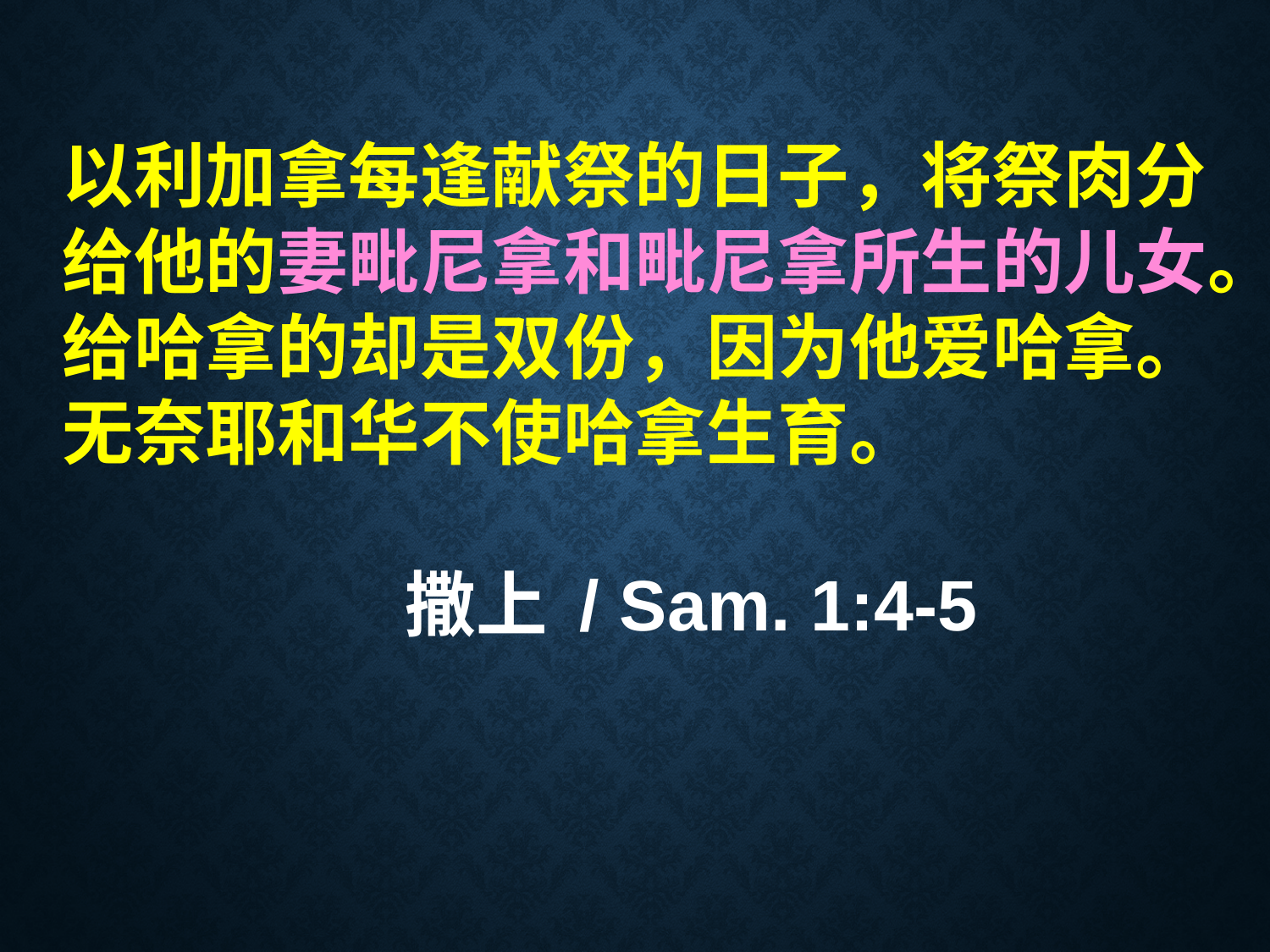

# 以利加拿每逢献祭的日子，将祭肉分给他的妻毗尼拿和毗尼拿所生的儿女。给哈拿的却是双份，因为他爱哈拿。无奈耶和华不使哈拿生育。 撒上 / Sam. 1:4-5